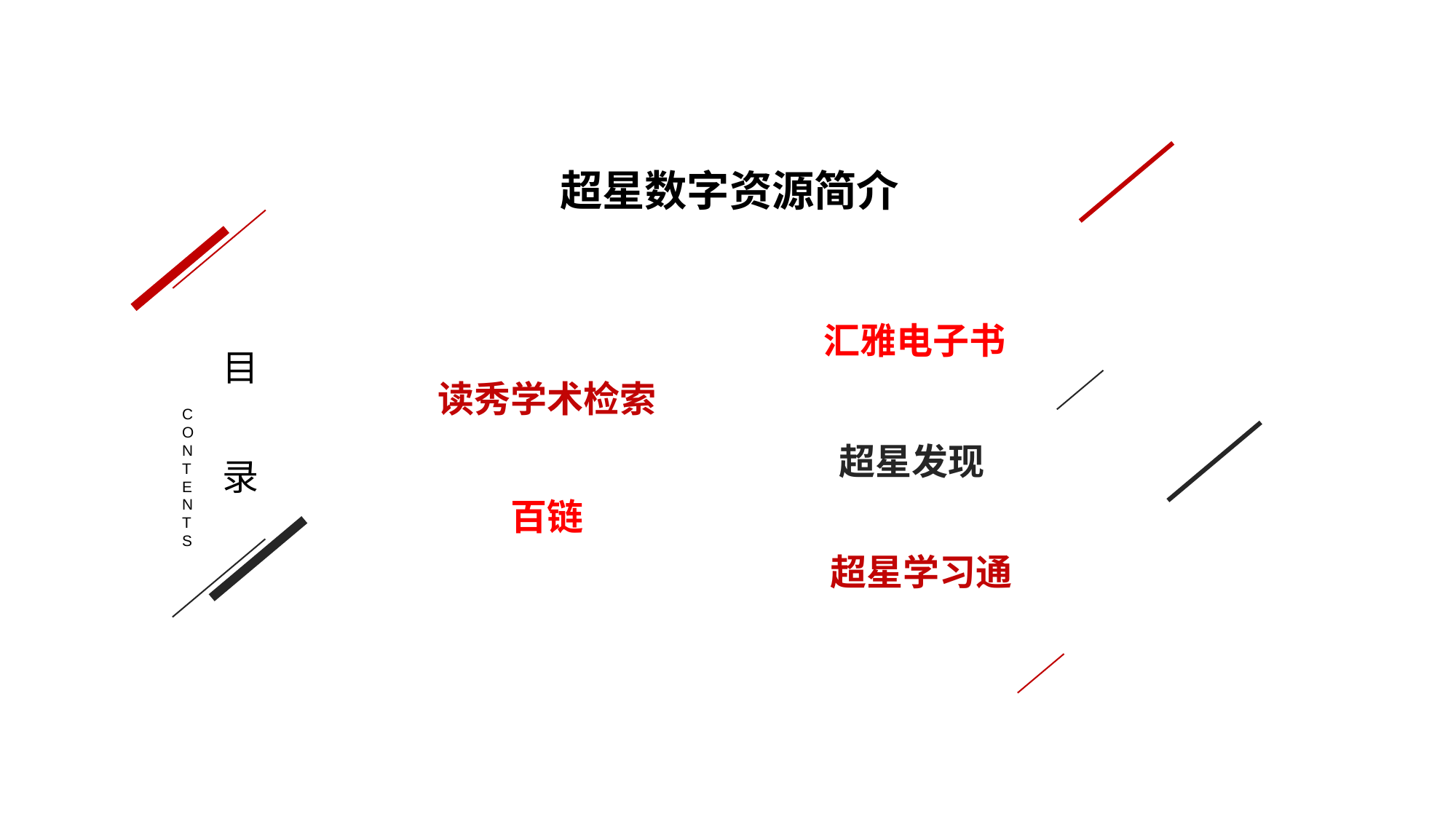

超星数字资源简介
目
录
汇雅电子书
读秀学术检索
CONTENTS
超星发现
百链
超星学习通